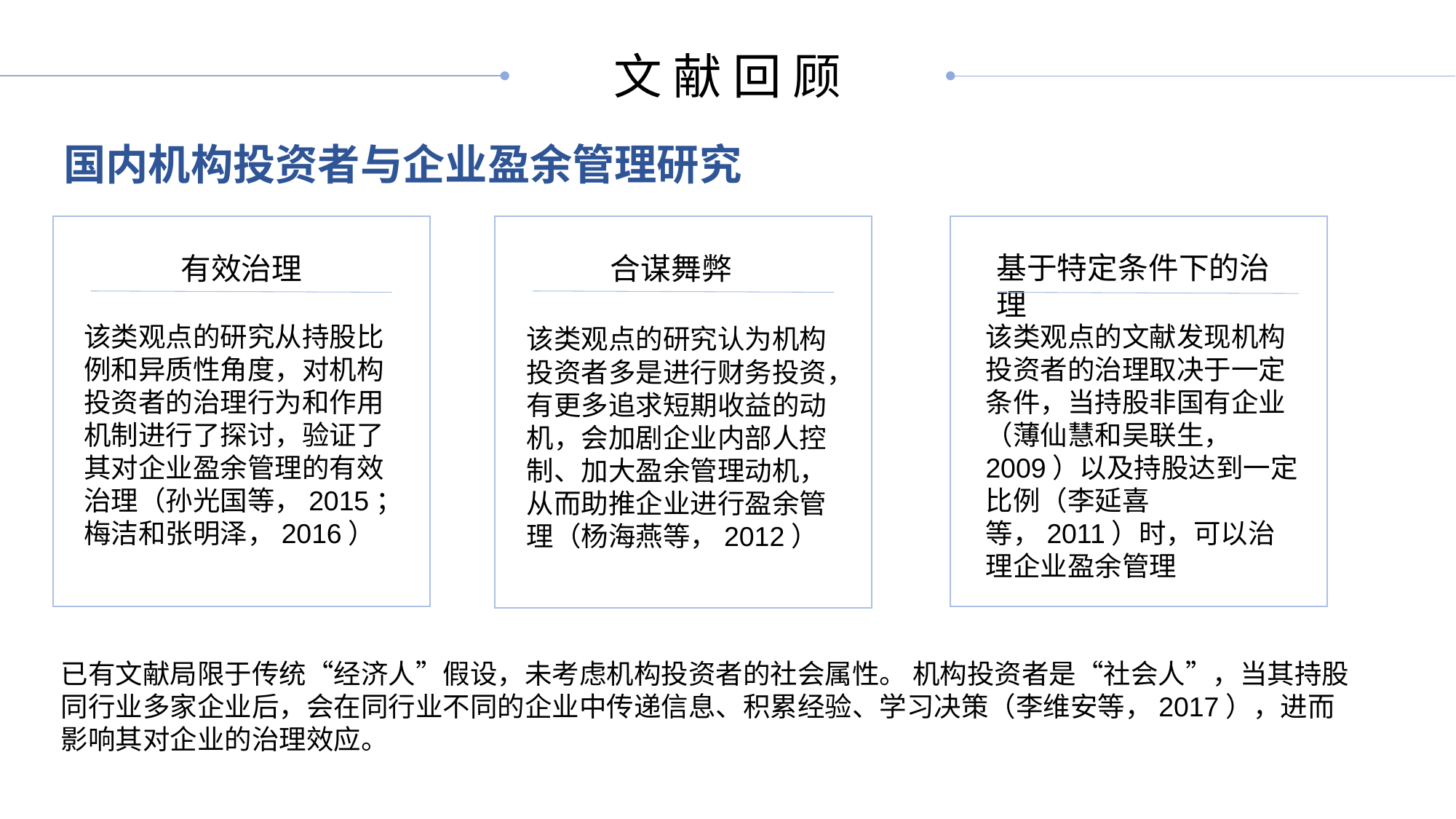

文 献 回 顾
国内机构投资者与企业盈余管理研究

基于特定条件下的治理
合谋舞弊
有效治理
该类观点的研究从持股比例和异质性角度，对机构投资者的治理行为和作用机制进行了探讨，验证了其对企业盈余管理的有效治理（孙光国等，2015；梅洁和张明泽，2016）
该类观点的文献发现机构投资者的治理取决于一定条件，当持股非国有企业（薄仙慧和吴联生，
2009）以及持股达到一定比例（李延喜等，2011）时，可以治理企业盈余管理
该类观点的研究认为机构投资者多是进行财务投资，有更多追求短期收益的动机，会加剧企业内部人控制、加大盈余管理动机，从而助推企业进行盈余管理（杨海燕等，2012）
已有文献局限于传统“经济人”假设，未考虑机构投资者的社会属性。 机构投资者是“社会人”，当其持股同行业多家企业后，会在同行业不同的企业中传递信息、积累经验、学习决策（李维安等，2017），进而影响其对企业的治理效应。